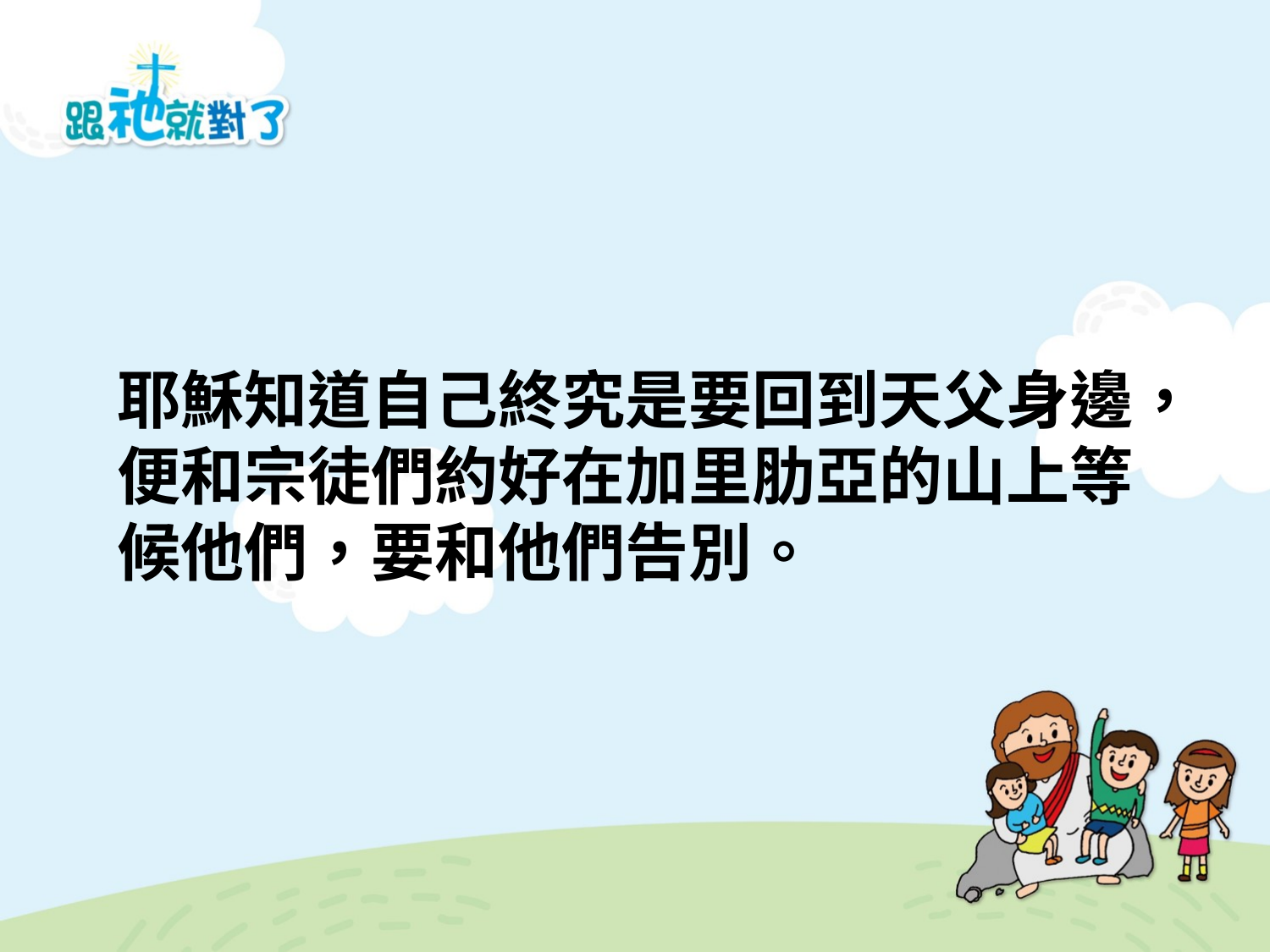

耶穌知道自己終究是要回到天父身邊，便和宗徒們約好在加里肋亞的山上等候他們，要和他們告別。